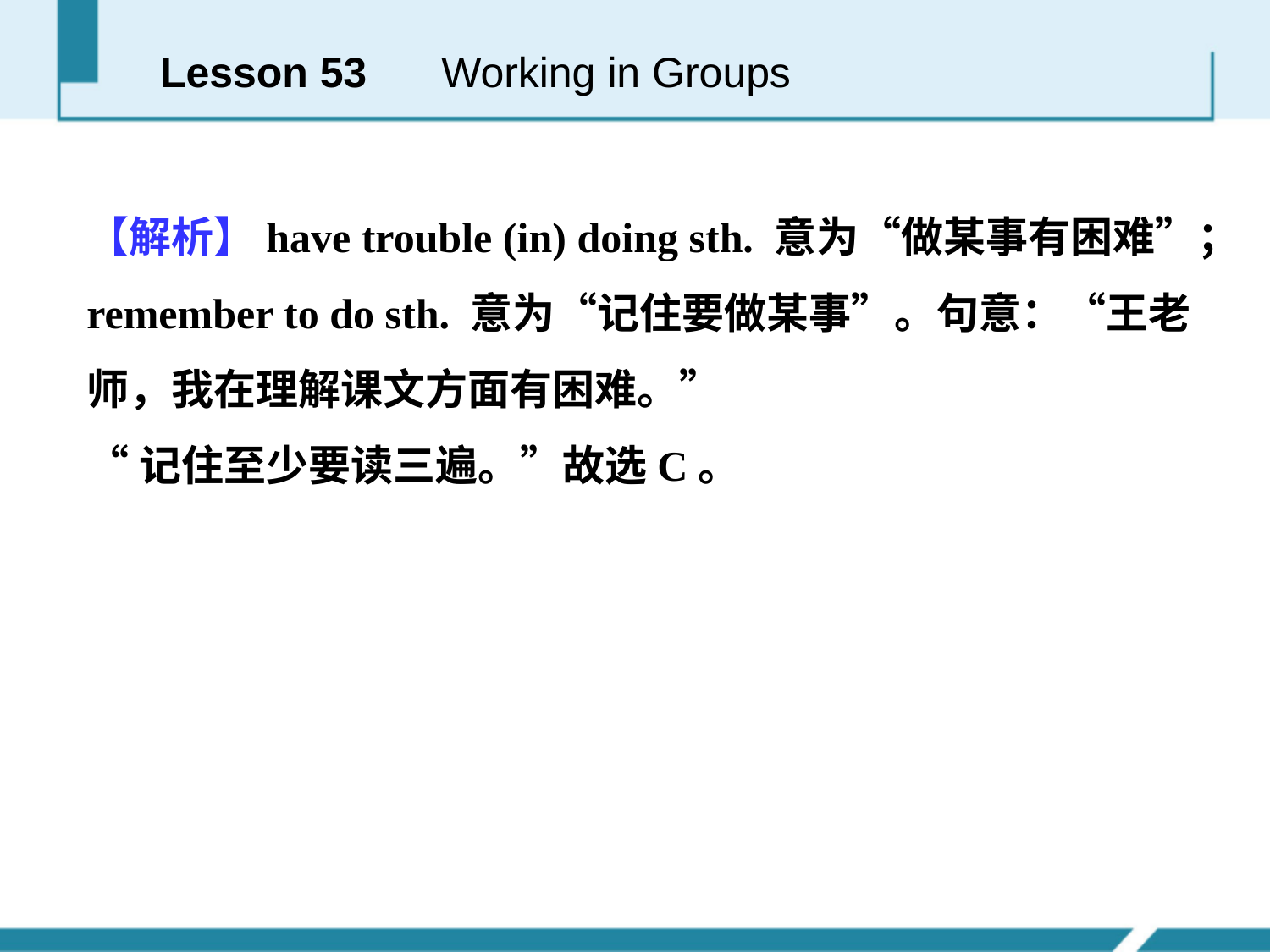

Lesson 53 　Working in Groups
【解析】have trouble (in) doing sth. 意为“做某事有困难”；remember to do sth. 意为“记住要做某事”。句意：“王老师，我在理解课文方面有困难。”
“记住至少要读三遍。”故选C。